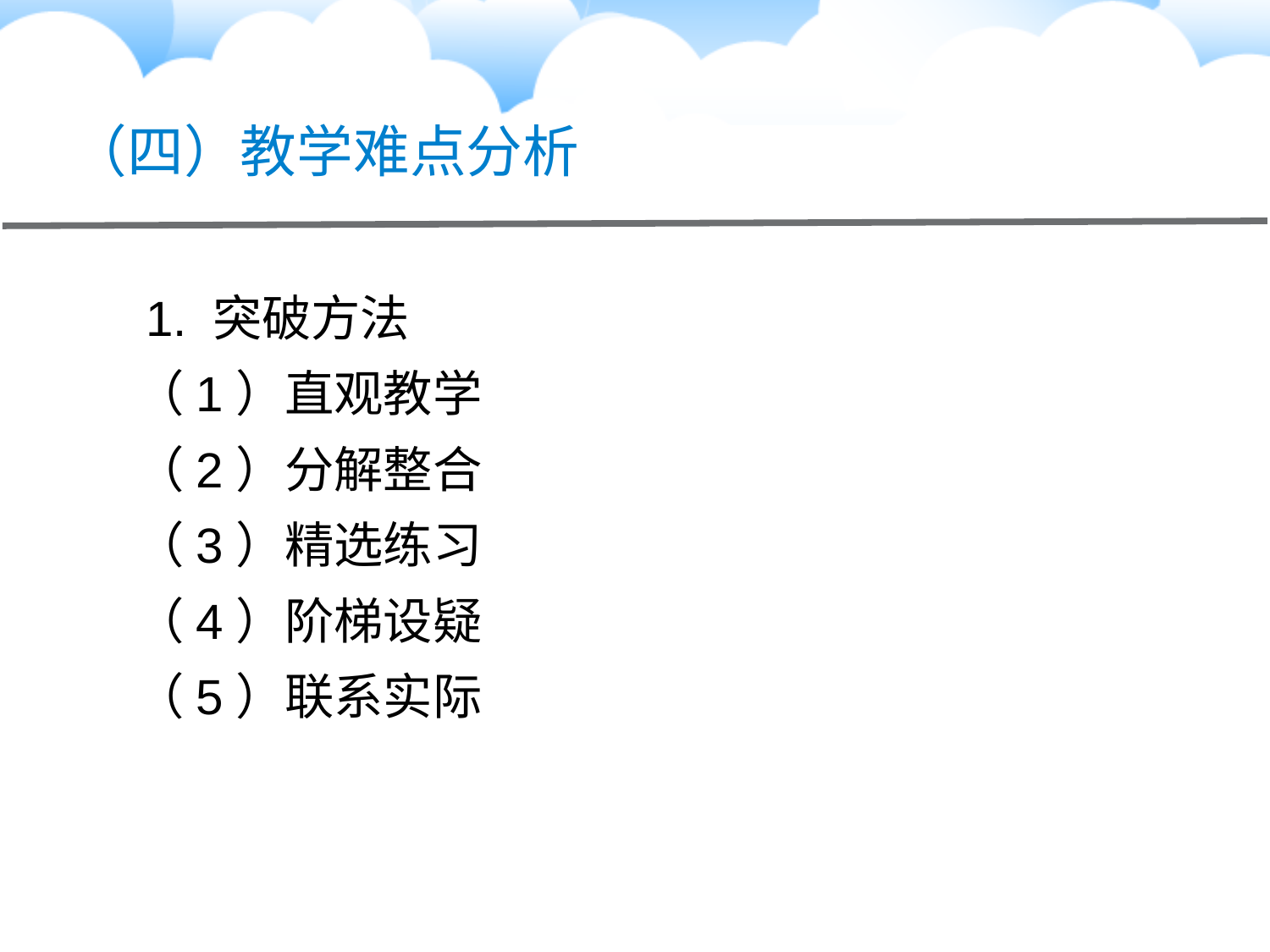

# （四）教学难点分析
 　1. 突破方法
　（1）直观教学
　（2）分解整合
　（3）精选练习
　（4）阶梯设疑
　（5）联系实际